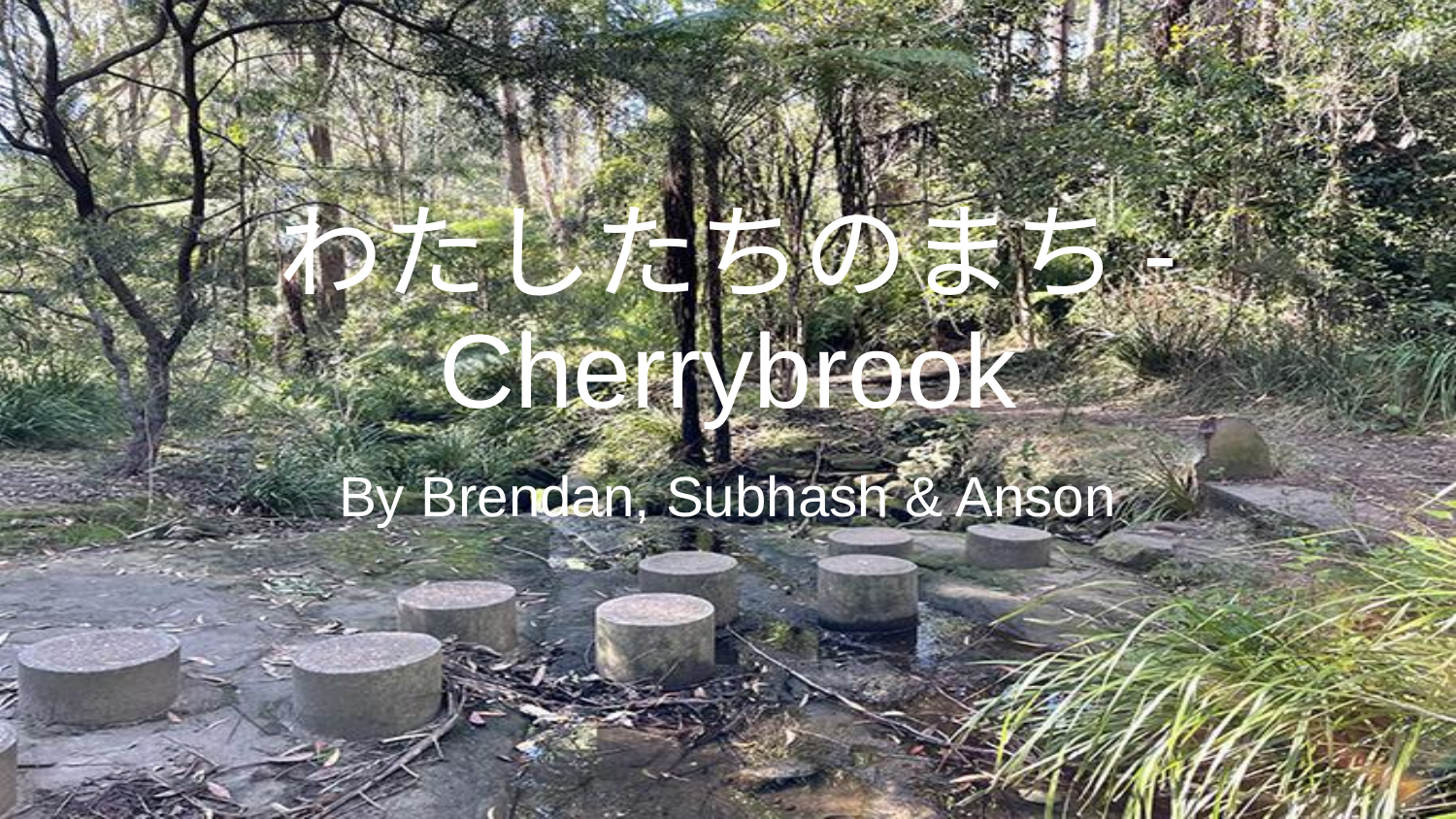

# わたしたちのまち- Cherrybrook
By Brendan, Subhash & Anson